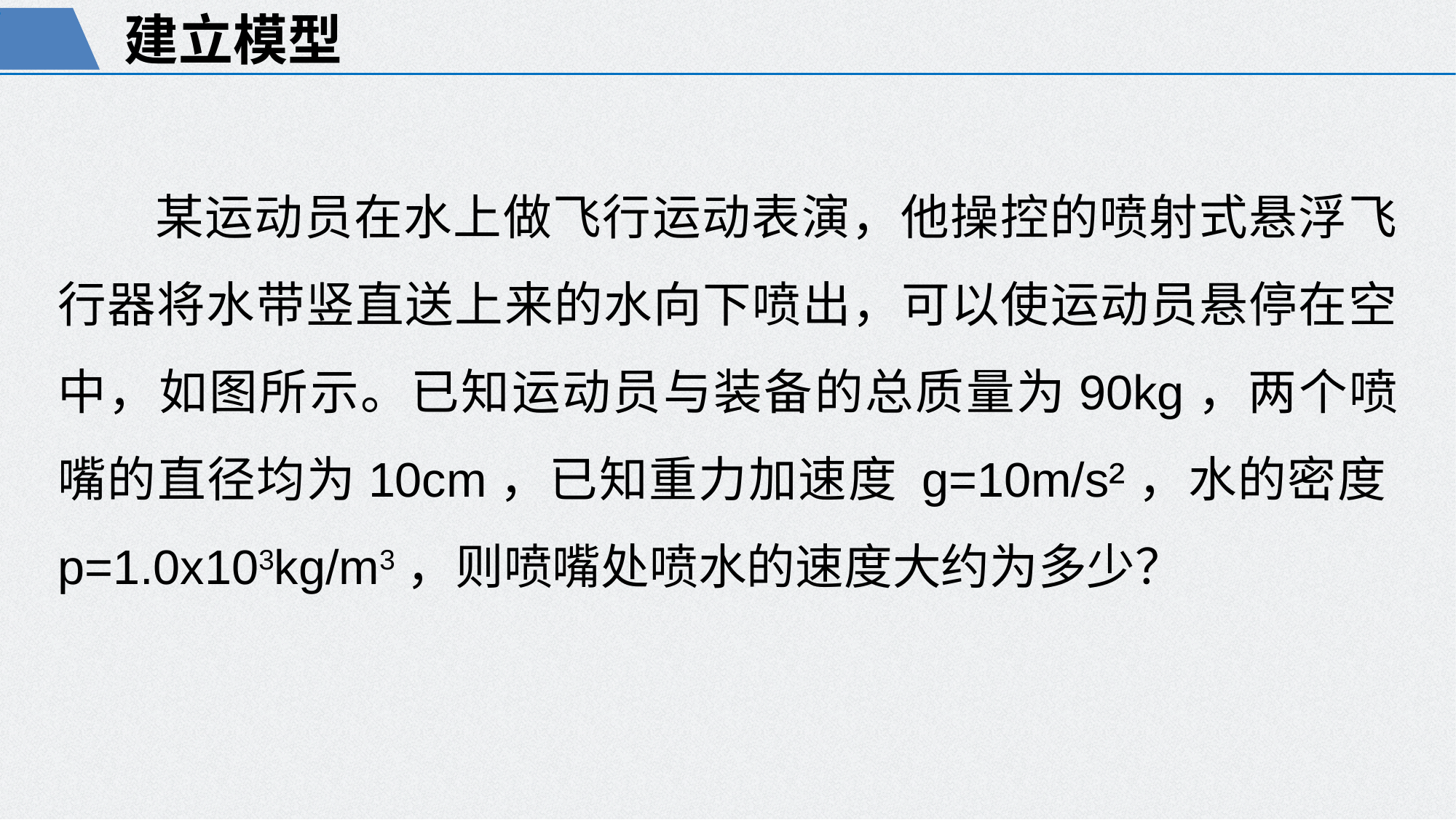

建立模型

       某运动员在水上做飞行运动表演，他操控的喷射式悬浮飞行器将水带竖直送上来的水向下喷出，可以使运动员悬停在空中，如图所示。已知运动员与装备的总质量为90kg，两个喷嘴的直径均为10cm，已知重力加速度 g=10m/s²，水的密度p=1.0x103kg/m3，则喷嘴处喷水的速度大约为多少？